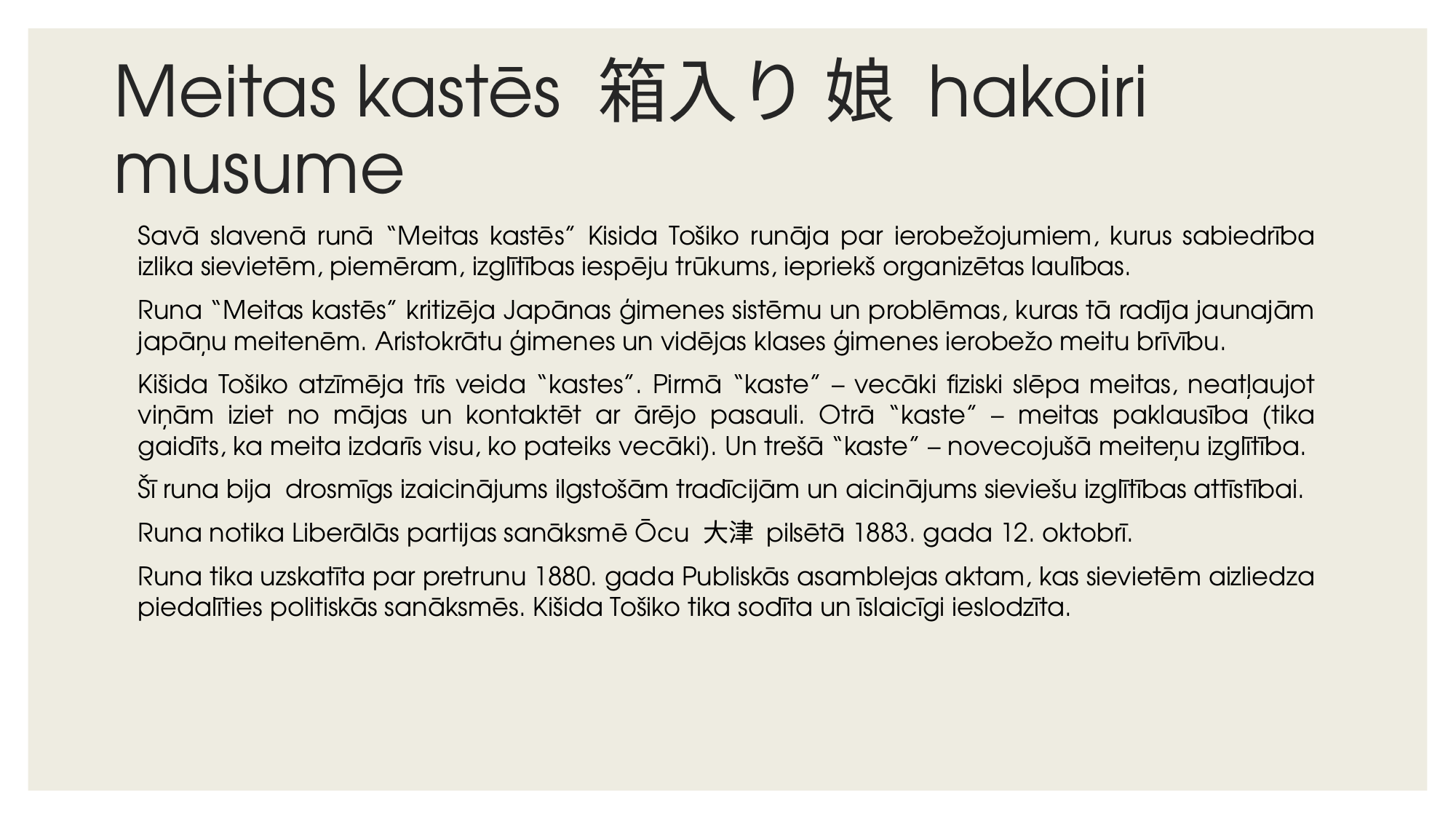

# Meitas kastēs 箱入り 娘 hakoiri musume
Savā slavenā runā “Meitas kastēs” Kisida Tošiko runāja par ierobežojumiem, kurus sabiedrība izlika sievietēm, piemēram, izglītības iespēju trūkums, iepriekš organizētas laulības.
Runa “Meitas kastēs” kritizēja Japānas ģimenes sistēmu un problēmas, kuras tā radīja jaunajām japāņu meitenēm. Aristokrātu ģimenes un vidējas klases ģimenes ierobežo meitu brīvību.
Kišida Tošiko atzīmēja trīs veida “kastes”. Pirmā “kaste” – vecāki fiziski slēpa meitas, neatļaujot viņām iziet no mājas un kontaktēt ar ārējo pasauli. Otrā “kaste” – meitas paklausība (tika gaidīts, ka meita izdarīs visu, ko pateiks vecāki). Un trešā “kaste” – novecojušā meiteņu izglītība.
Šī runa bija  drosmīgs izaicinājums ilgstošām tradīcijām un aicinājums sieviešu izglītības attīstībai.
Runa notika Liberālās partijas sanāksmē Ōcu 大津 pilsētā 1883. gada 12. oktobrī.
Runa tika uzskatīta par pretrunu 1880. gada Publiskās asamblejas aktam, kas sievietēm aizliedza piedalīties politiskās sanāksmēs. Kišida Tošiko tika sodīta un īslaicīgi ieslodzīta.